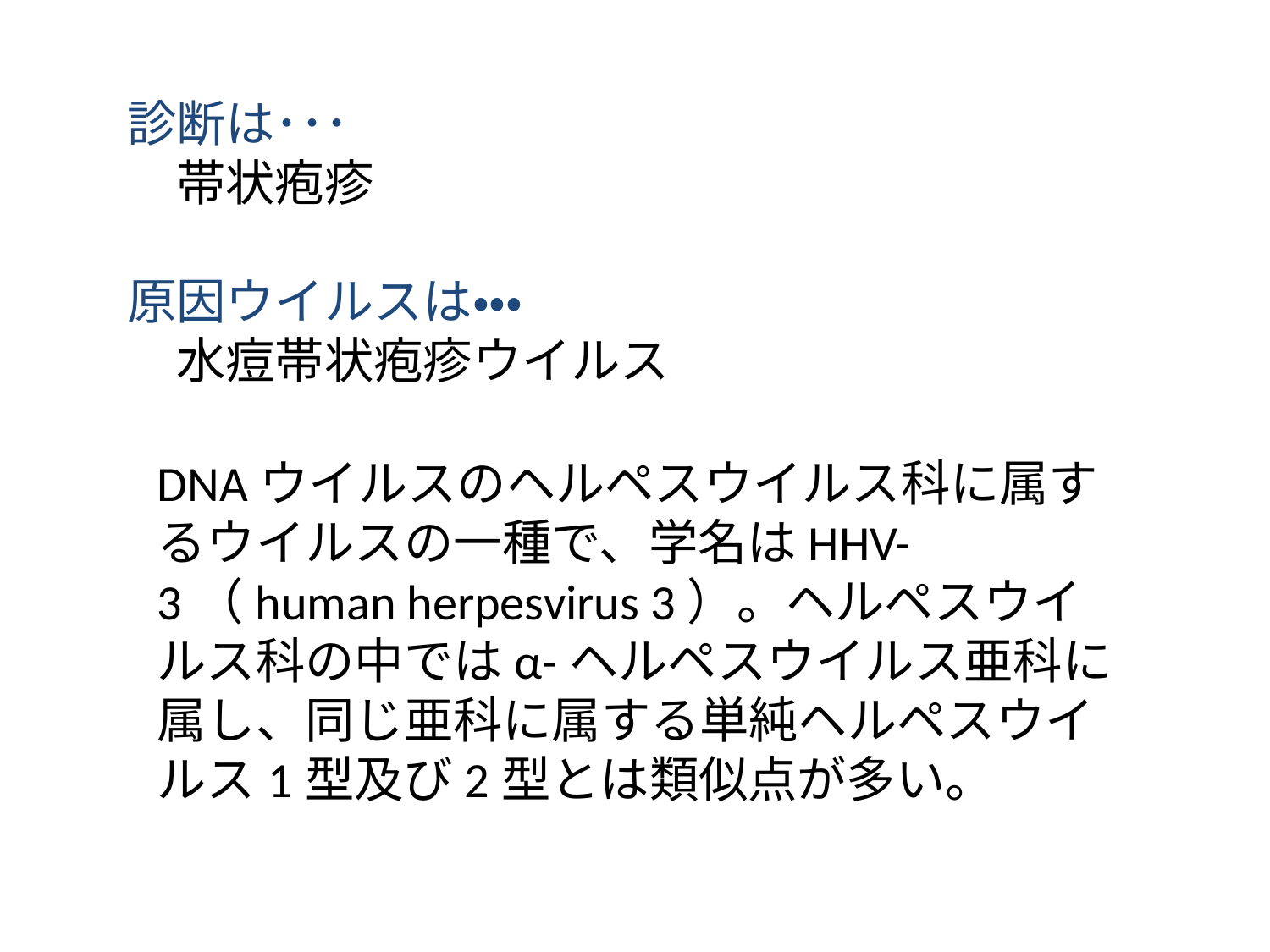

診断は･･･
　帯状疱疹

原因ウイルスは・・・
　水痘帯状疱疹ウイルス

DNAウイルスのヘルペスウイルス科に属するウイルスの一種で、学名はHHV-3（human herpesvirus 3）。ヘルペスウイルス科の中ではα-ヘルペスウイルス亜科に属し、同じ亜科に属する単純ヘルペスウイルス1型及び2型とは類似点が多い。